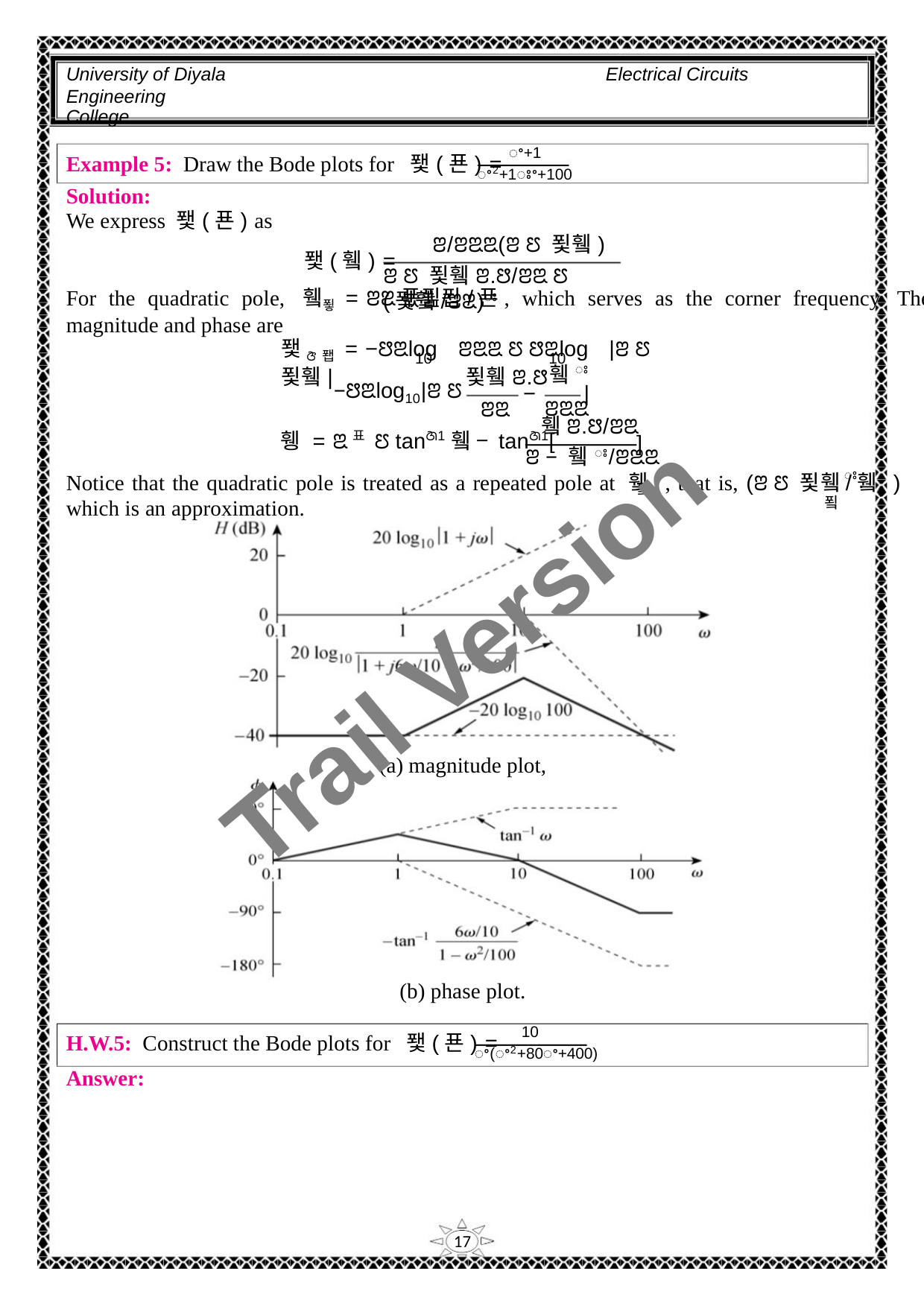

University of Diyala
Engineering College
Electrical Circuits
ꢀ+1
Example 5: Draw the Bode plots for 퐻(푠) =
ꢀ2+1ꢁꢀ+100
Solution:
We express 퐻(푠) as
ꢂ/ꢂꢃꢃ(ꢂ ꢄ 푗휔)
ꢂ ꢄ 푗휔ꢂ.ꢅ/ꢂꢃ ꢄ (푗휔/ꢂꢃ)ꢁ
퐻(휔) =
For the quadratic pole, 휔푛 = ꢂꢃ푟푎푑/푠, which serves as the corner frequency. The
magnitude and phase are
퐻ꢆ퐵 = −ꢅꢃlog ꢂꢃꢃ ꢄ ꢅꢃlog |ꢂ ꢄ 푗휔|
10
10
휔ꢁ
푗휔ꢂ.ꢅ
ꢂꢃ
−ꢅꢃlog10|ꢂ ꢄ
−
|
ꢂꢃꢃ
휔ꢂ.ꢅ/ꢂꢃ
휑 = ꢃ표 ꢄ tanꢇ1휔 − tanꢇ1[
]
ꢂ − 휔ꢁ/ꢂꢃꢃ
ꢁ.
푘
Notice that the quadratic pole is treated as a repeated pole at 휔 , that is, (ꢂ ꢄ 푗휔/휔 )
푘
which is an approximation.
Trail Version
Trail Version
Trail Version
Trail Version
Trail Version
Trail Version
Trail Version
Trail Version
Trail Version
Trail Version
Trail Version
Trail Version
Trail Version
(a) magnitude plot,
(b) phase plot.
10
H.W.5: Construct the Bode plots for 퐻(푠) =
ꢀ(ꢀ2+80ꢀ+400)
Answer:
17